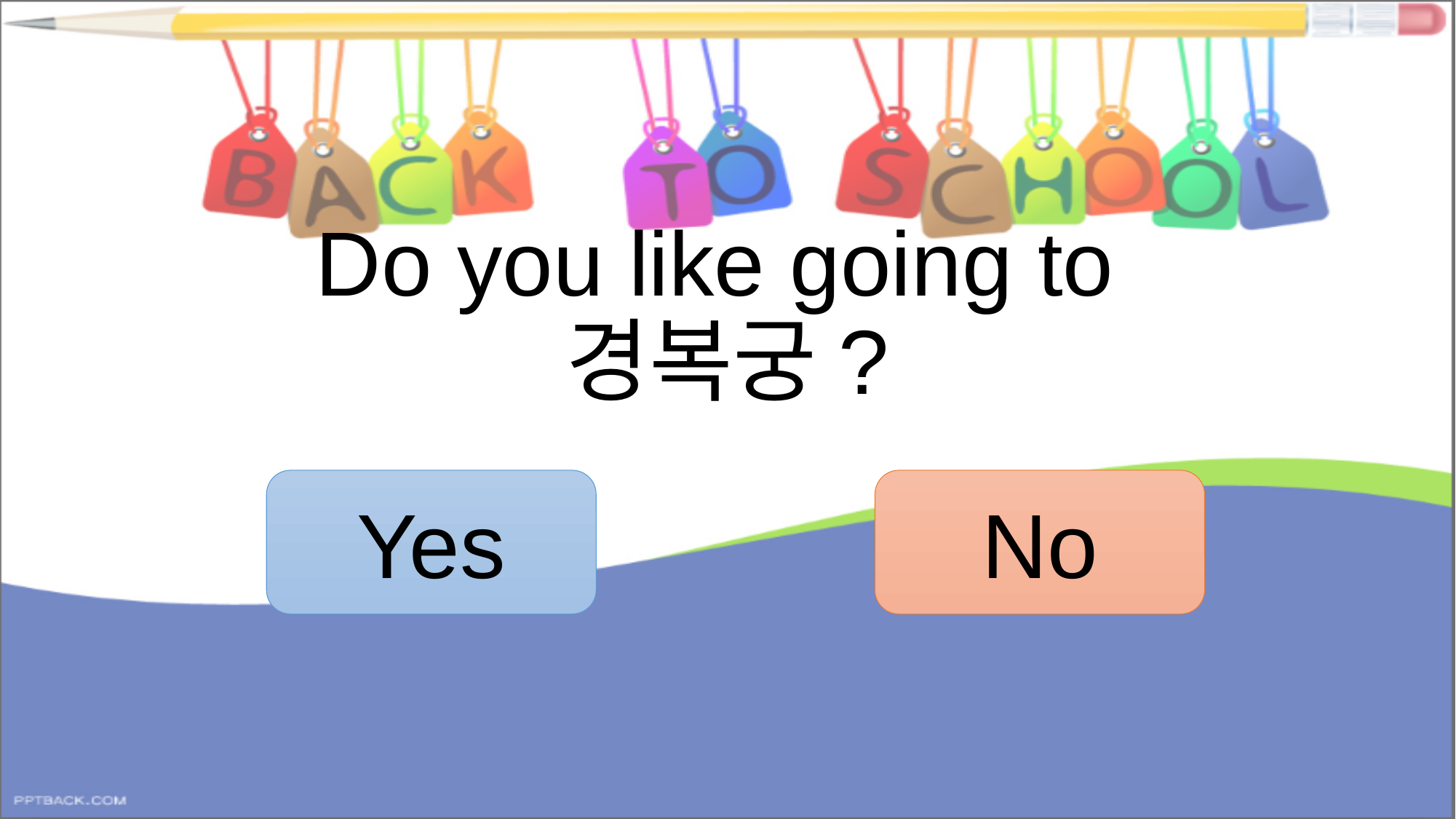

# Do you like going to 경복궁?
Yes
No